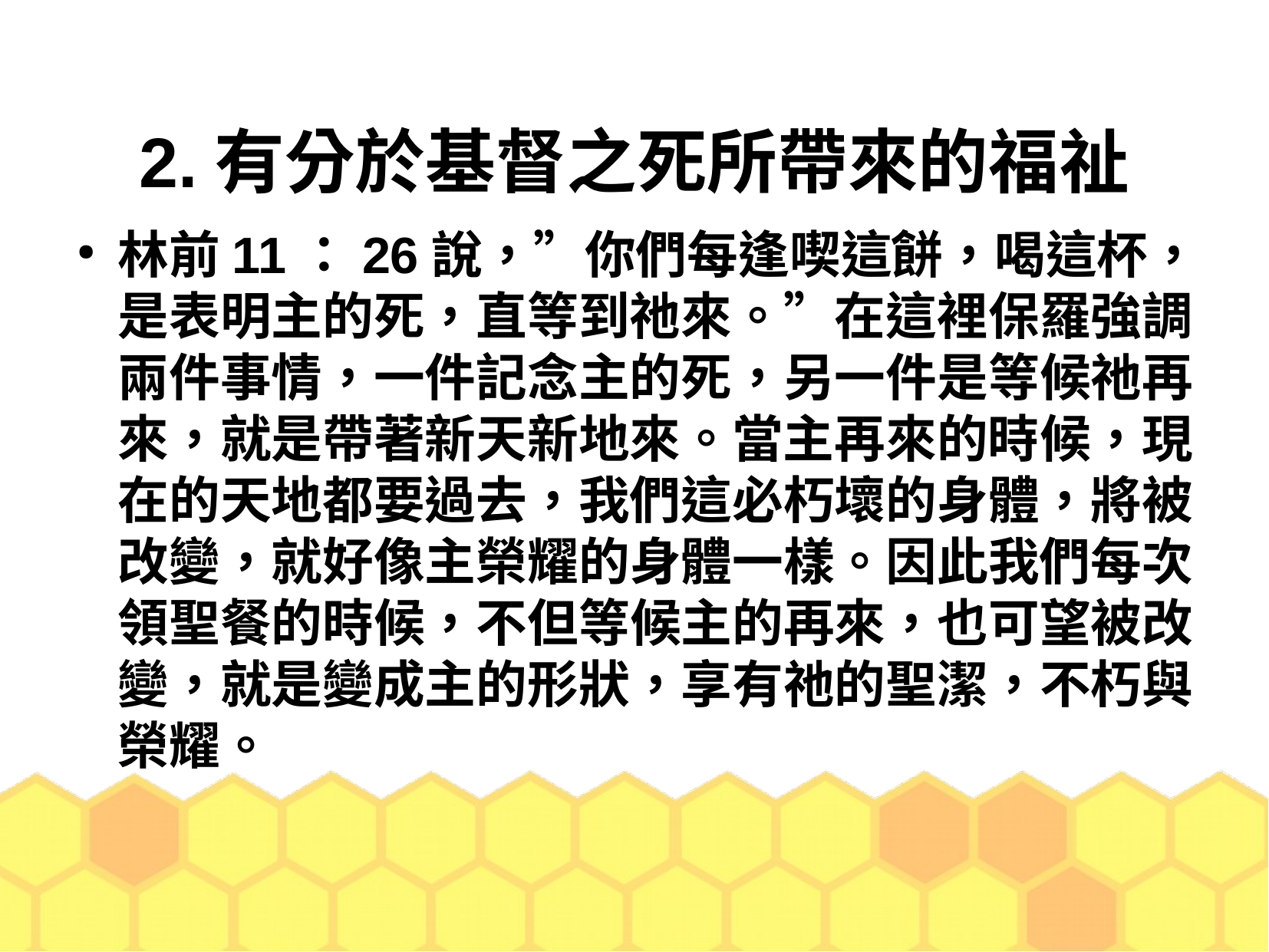

2.有分於基督之死所帶來的福祉
林前11：26說，”你們每逢喫這餅，喝這杯，是表明主的死，直等到祂來。”在這裡保羅強調兩件事情，一件記念主的死，另一件是等候祂再來，就是帶著新天新地來。當主再來的時候，現在的天地都要過去，我們這必朽壞的身體，將被改變，就好像主榮耀的身體一樣。因此我們每次領聖餐的時候，不但等候主的再來，也可望被改變，就是變成主的形狀，享有祂的聖潔，不朽與榮耀。